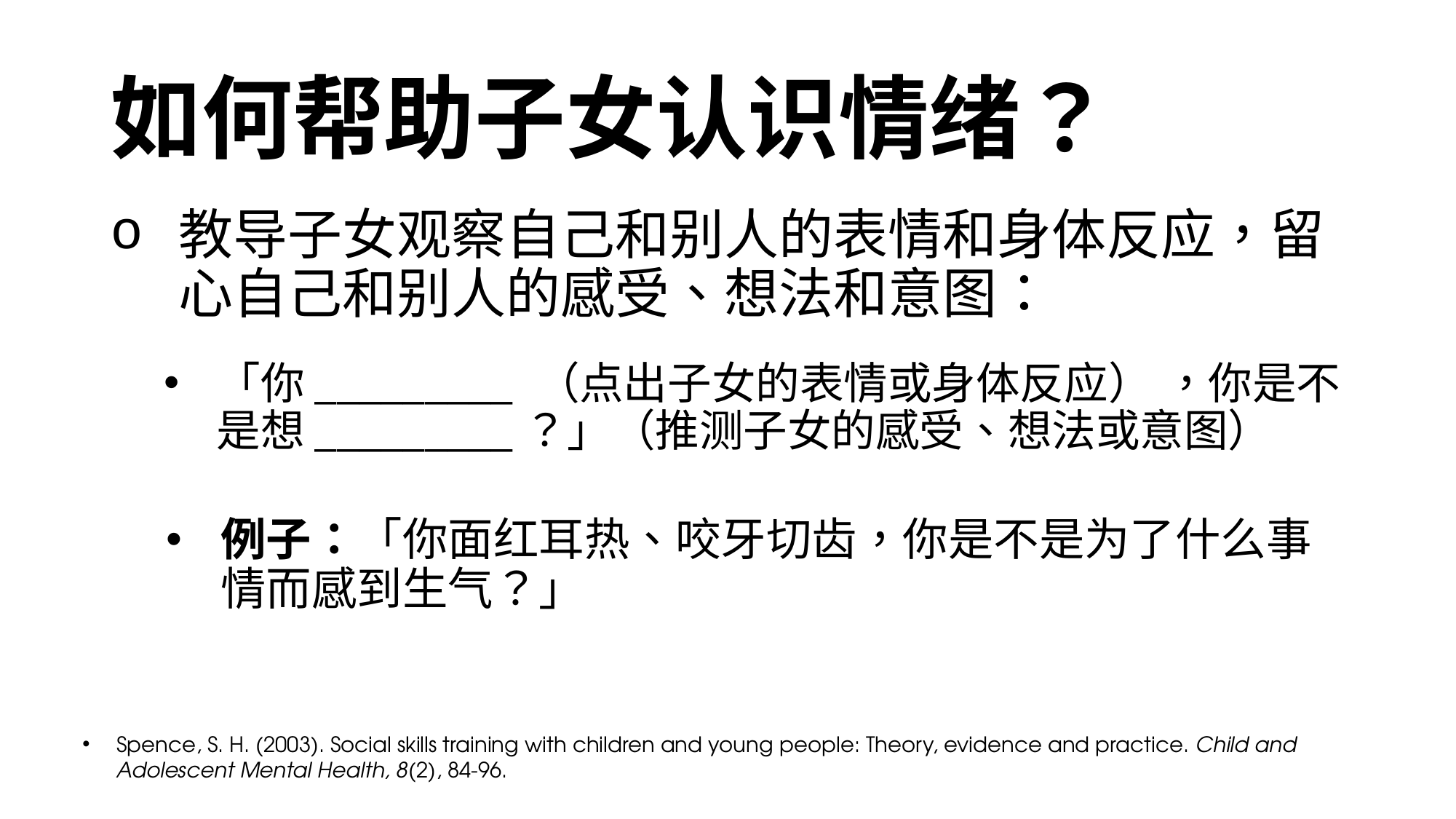

# 如何帮助子女认识情绪？
教导子女观察自己和别人的表情和身体反应，留心自己和别人的感受、想法和意图：

「你_________ （点出子女的表情或身体反应） ，你是不是想_________？」（推测子女的感受、想法或意图）
例子：「你面红耳热、咬牙切齿，你是不是为了什么事情而感到生气？」
Spence, S. H. (2003). Social skills training with children and young people: Theory, evidence and practice. Child and Adolescent Mental Health, 8(2), 84-96.